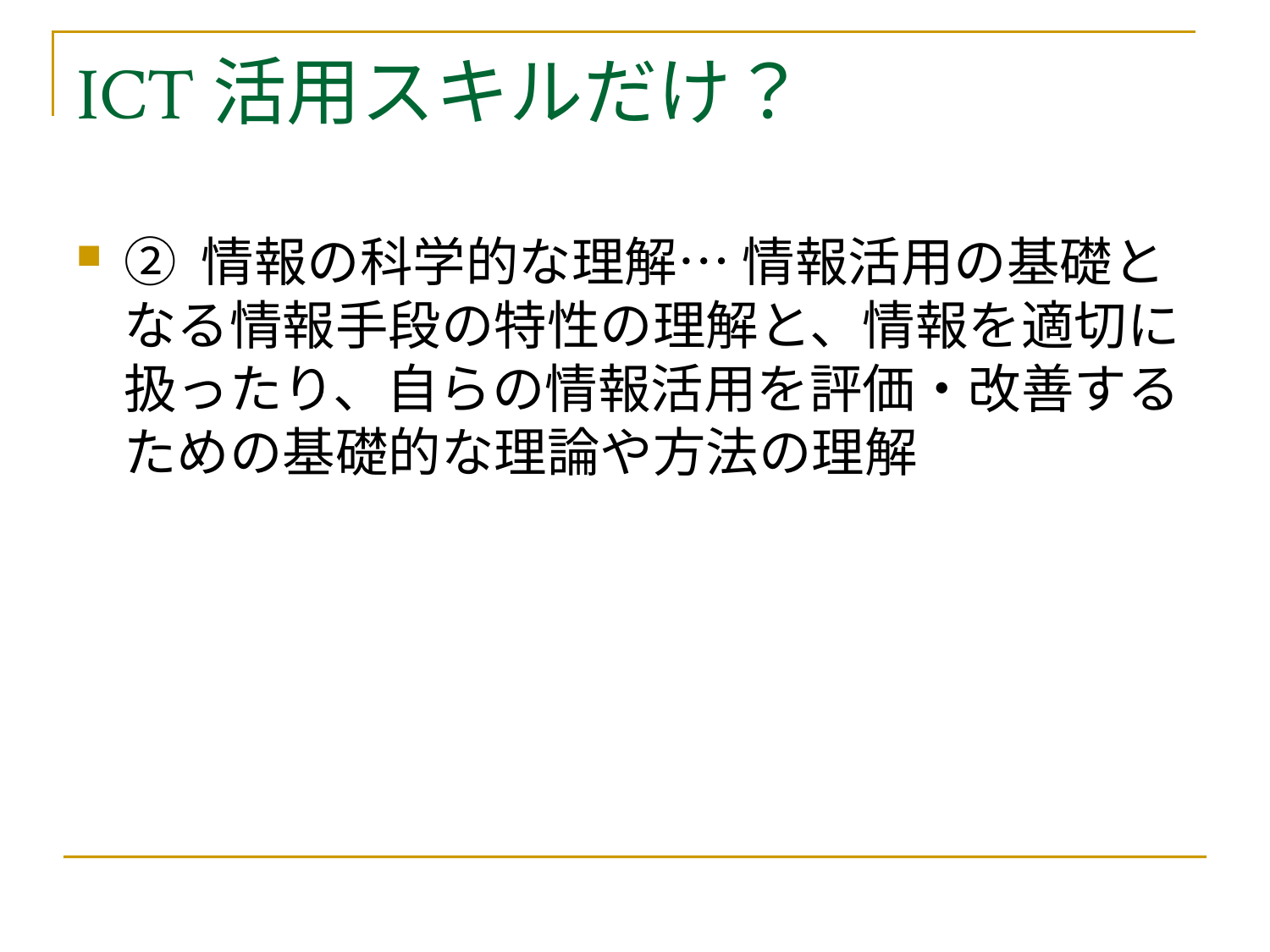

# ICT活用スキルだけ？
② 情報の科学的な理解… 情報活用の基礎となる情報手段の特性の理解と、情報を適切に扱ったり、自らの情報活用を評価・改善するための基礎的な理論や方法の理解